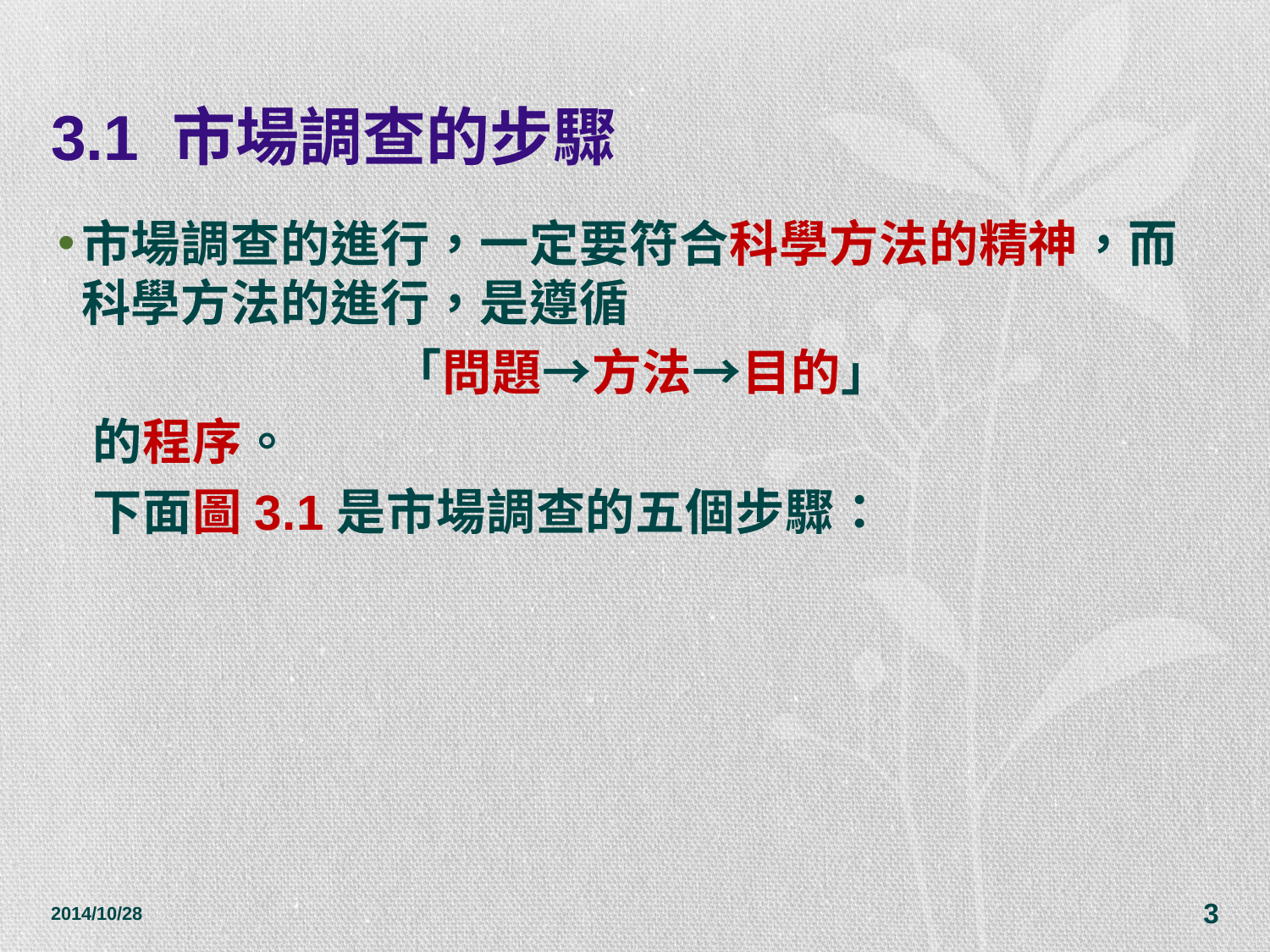

# 3.1 市場調查的步驟
市場調查的進行，一定要符合科學方法的精神，而科學方法的進行，是遵循
「問題→方法→目的」
  的程序。
  下面圖3.1是市場調查的五個步驟：
2014/10/28
3